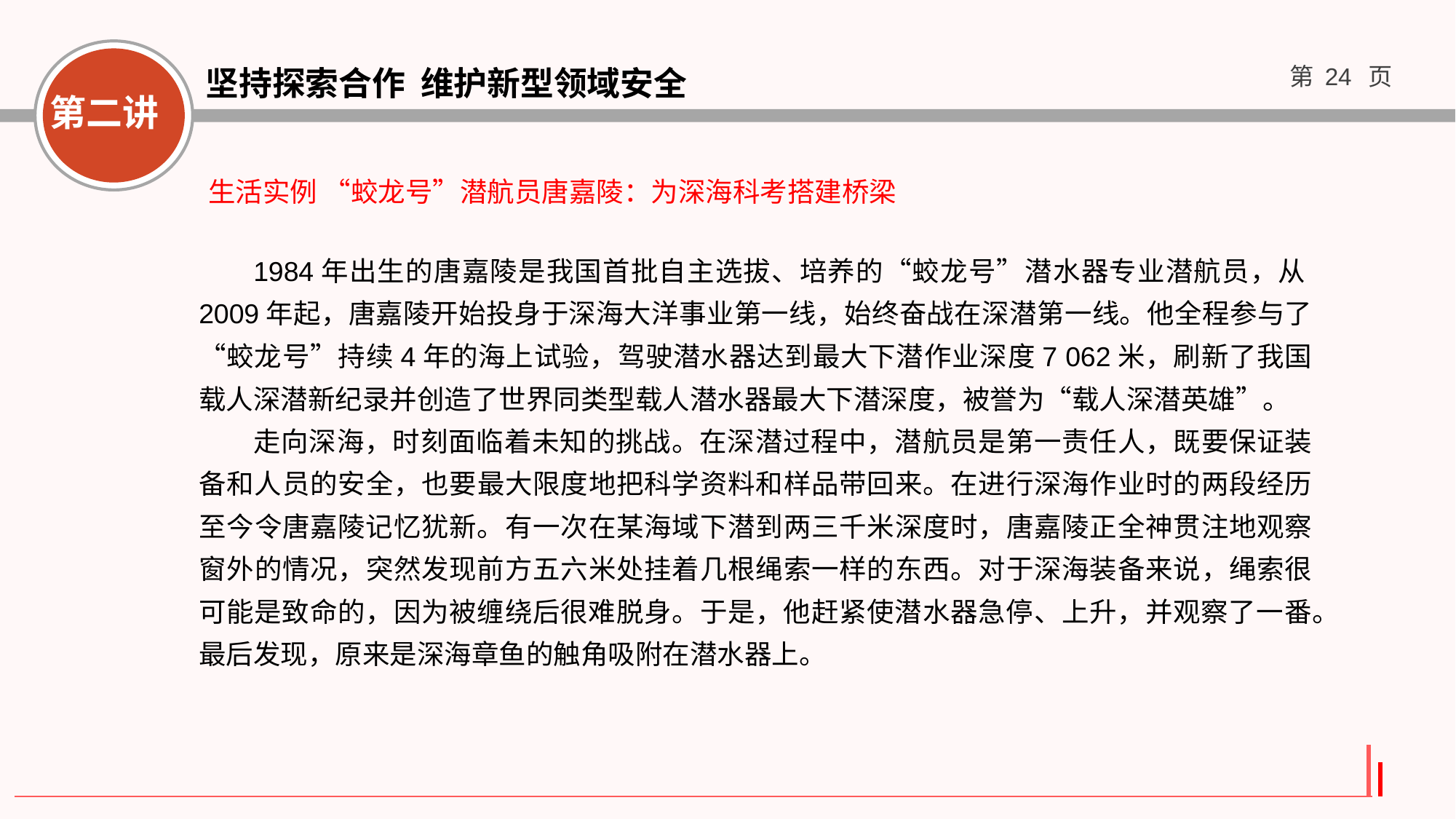

生活实例 “蛟龙号”潜航员唐嘉陵：为深海科考搭建桥梁
1984年出生的唐嘉陵是我国首批自主选拔、培养的“蛟龙号”潜水器专业潜航员，从2009年起，唐嘉陵开始投身于深海大洋事业第一线，始终奋战在深潜第一线。他全程参与了“蛟龙号”持续4年的海上试验，驾驶潜水器达到最大下潜作业深度7 062米，刷新了我国载人深潜新纪录并创造了世界同类型载人潜水器最大下潜深度，被誉为“载人深潜英雄”。
走向深海，时刻面临着未知的挑战。在深潜过程中，潜航员是第一责任人，既要保证装备和人员的安全，也要最大限度地把科学资料和样品带回来。在进行深海作业时的两段经历至今令唐嘉陵记忆犹新。有一次在某海域下潜到两三千米深度时，唐嘉陵正全神贯注地观察窗外的情况，突然发现前方五六米处挂着几根绳索一样的东西。对于深海装备来说，绳索很可能是致命的，因为被缠绕后很难脱身。于是，他赶紧使潜水器急停、上升，并观察了一番。最后发现，原来是深海章鱼的触角吸附在潜水器上。